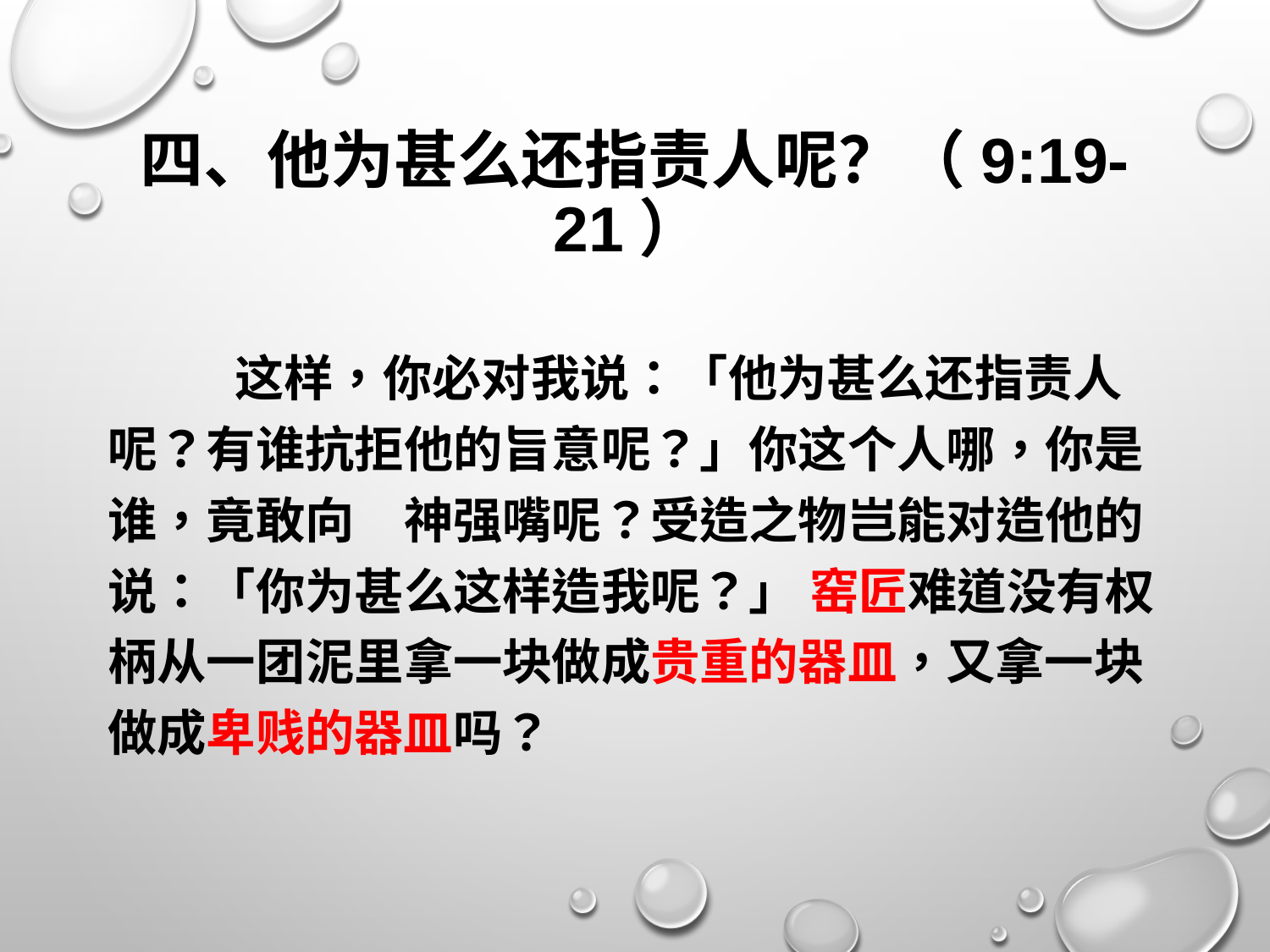

# 四、他为甚么还指责人呢？（9:19-21）
	这样，你必对我说：「他为甚么还指责人呢？有谁抗拒他的旨意呢？」你这个人哪，你是谁，竟敢向　神强嘴呢？受造之物岂能对造他的说：「你为甚么这样造我呢？」 窑匠难道没有权柄从一团泥里拿一块做成贵重的器皿，又拿一块做成卑贱的器皿吗？